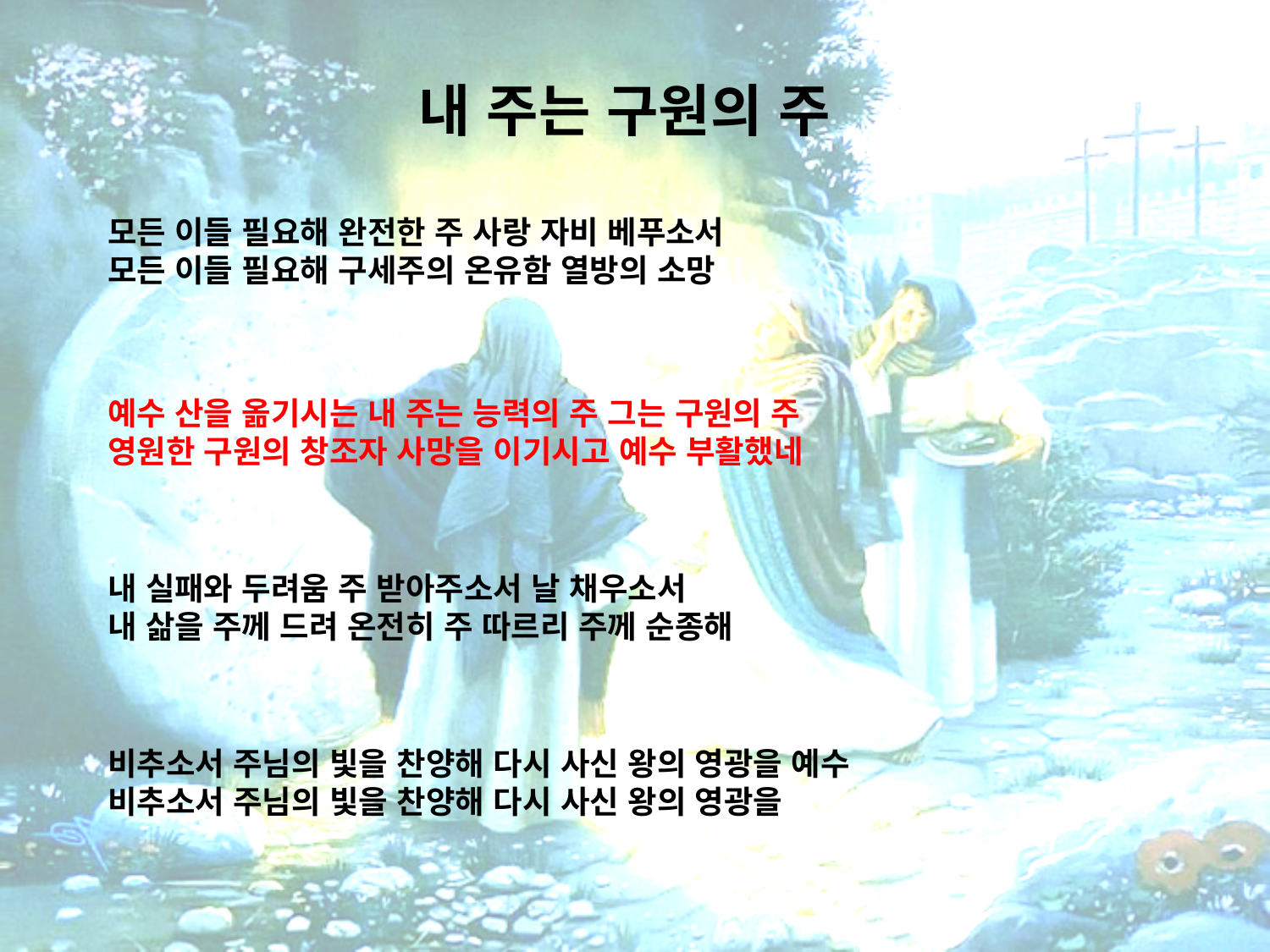

# 내 주는 구원의 주
모든 이들 필요해 완전한 주 사랑 자비 베푸소서
모든 이들 필요해 구세주의 온유함 열방의 소망

예수 산을 옮기시는 내 주는 능력의 주 그는 구원의 주
영원한 구원의 창조자 사망을 이기시고 예수 부활했네

내 실패와 두려움 주 받아주소서 날 채우소서
내 삶을 주께 드려 온전히 주 따르리 주께 순종해

비추소서 주님의 빛을 찬양해 다시 사신 왕의 영광을 예수
비추소서 주님의 빛을 찬양해 다시 사신 왕의 영광을